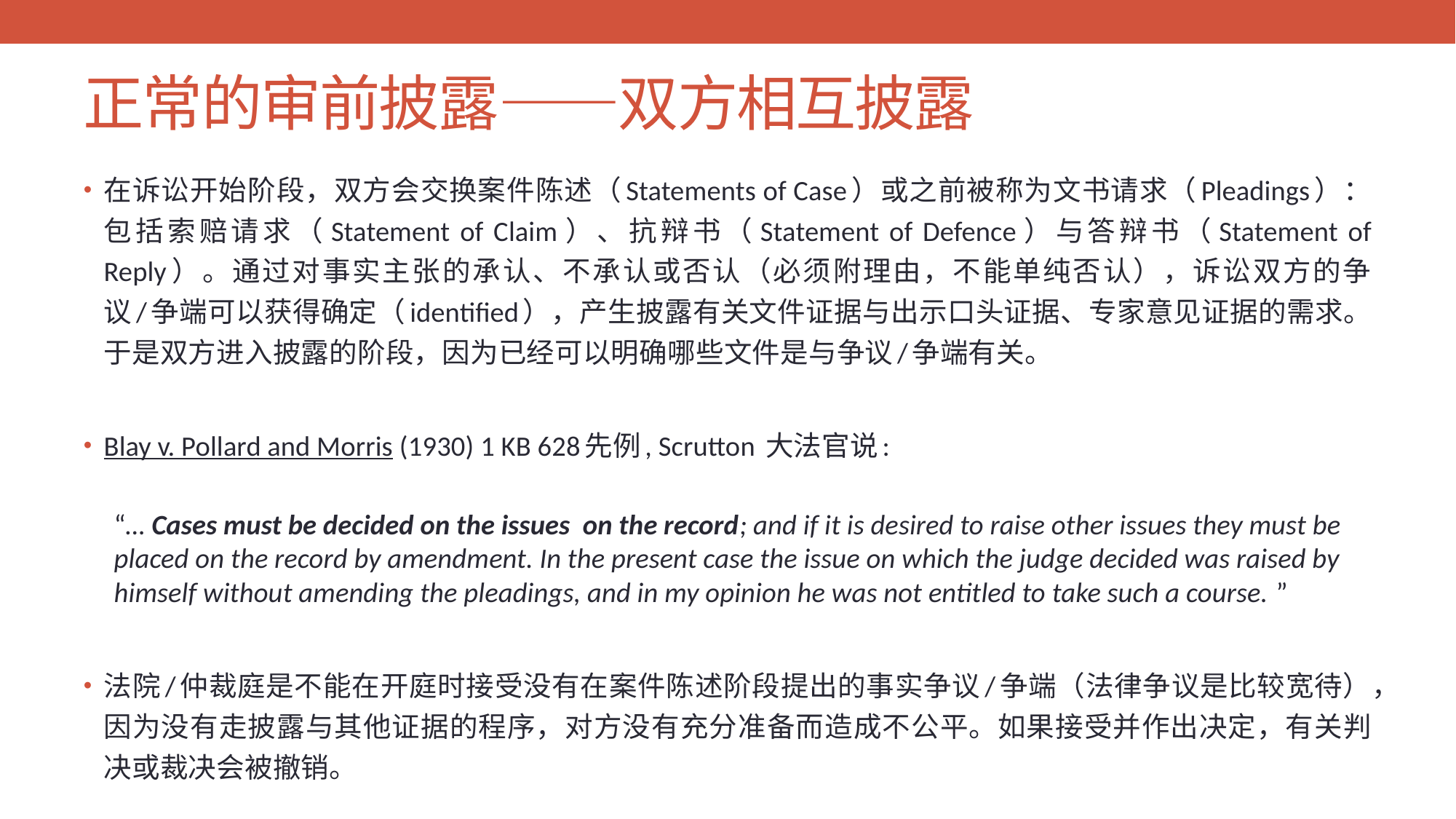

# 正常的审前披露——双方相互披露
在诉讼开始阶段，双方会交换案件陈述（Statements of Case）或之前被称为文书请求（Pleadings）：包括索赔请求（Statement of Claim）、抗辩书（Statement of Defence）与答辩书（Statement of Reply）。通过对事实主张的承认、不承认或否认（必须附理由，不能单纯否认），诉讼双方的争议/争端可以获得确定（identified），产生披露有关文件证据与出示口头证据、专家意见证据的需求。于是双方进入披露的阶段，因为已经可以明确哪些文件是与争议/争端有关。

Blay v. Pollard and Morris (1930) 1 KB 628先例, Scrutton 大法官说:

“… Cases must be decided on the issues  on the record; and if it is desired to raise other issues they must be placed on the record by amendment. In the present case the issue on which the judge decided was raised by himself without amending the pleadings, and in my opinion he was not entitled to take such a course. ”

法院/仲裁庭是不能在开庭时接受没有在案件陈述阶段提出的事实争议/争端（法律争议是比较宽待），因为没有走披露与其他证据的程序，对方没有充分准备而造成不公平。如果接受并作出决定，有关判决或裁决会被撤销。